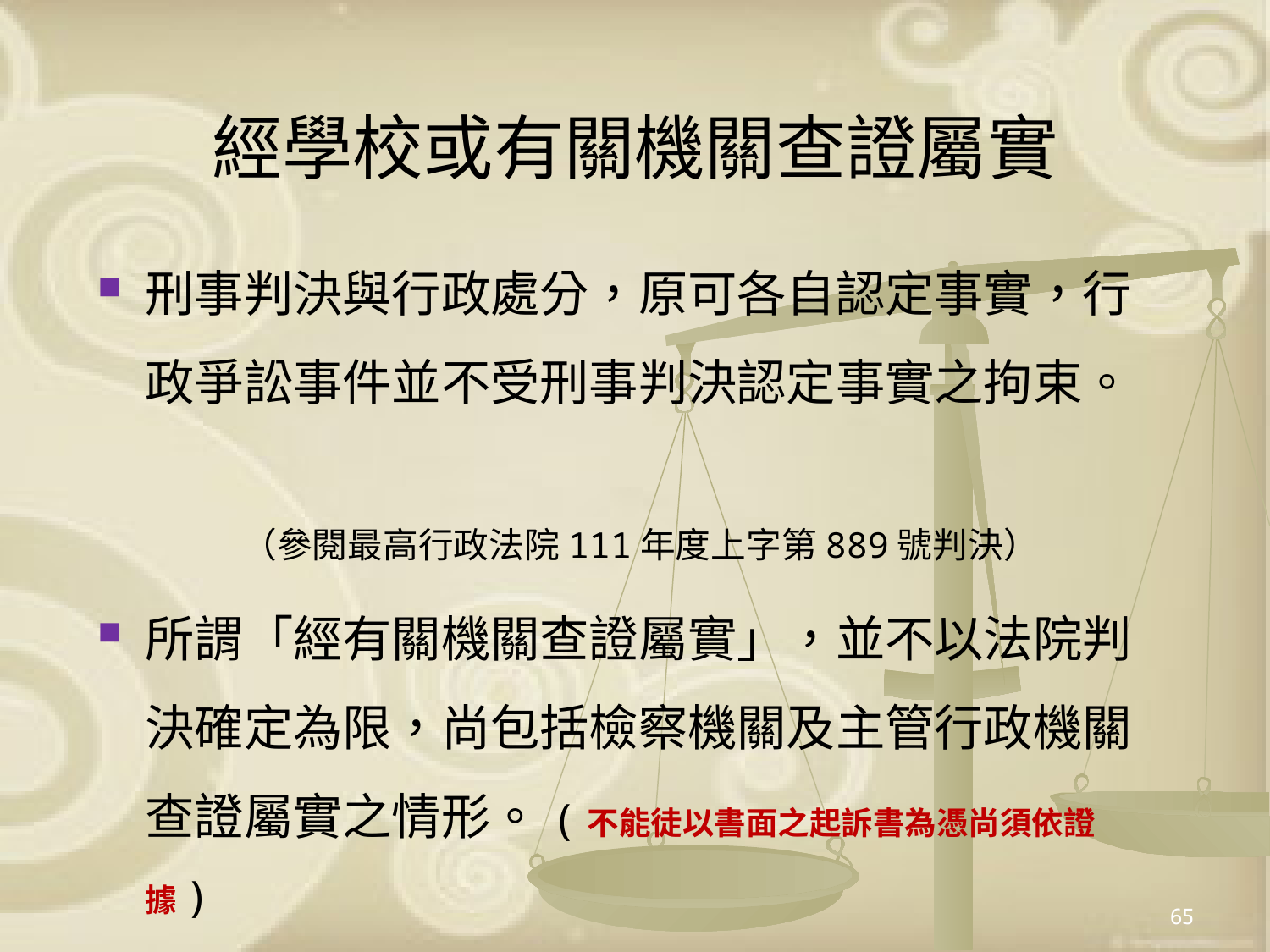

# 經學校或有關機關查證屬實
刑事判決與行政處分，原可各自認定事實，行政爭訟事件並不受刑事判決認定事實之拘束。
            （參閱最高行政法院111年度上字第889號判決）
所謂「經有關機關查證屬實」，並不以法院判決確定為限，尚包括檢察機關及主管行政機關查證屬實之情形。(不能徒以書面之起訴書為憑尚須依證據)
                 （參閱最高行政法院109年度上字第700號判決）
65